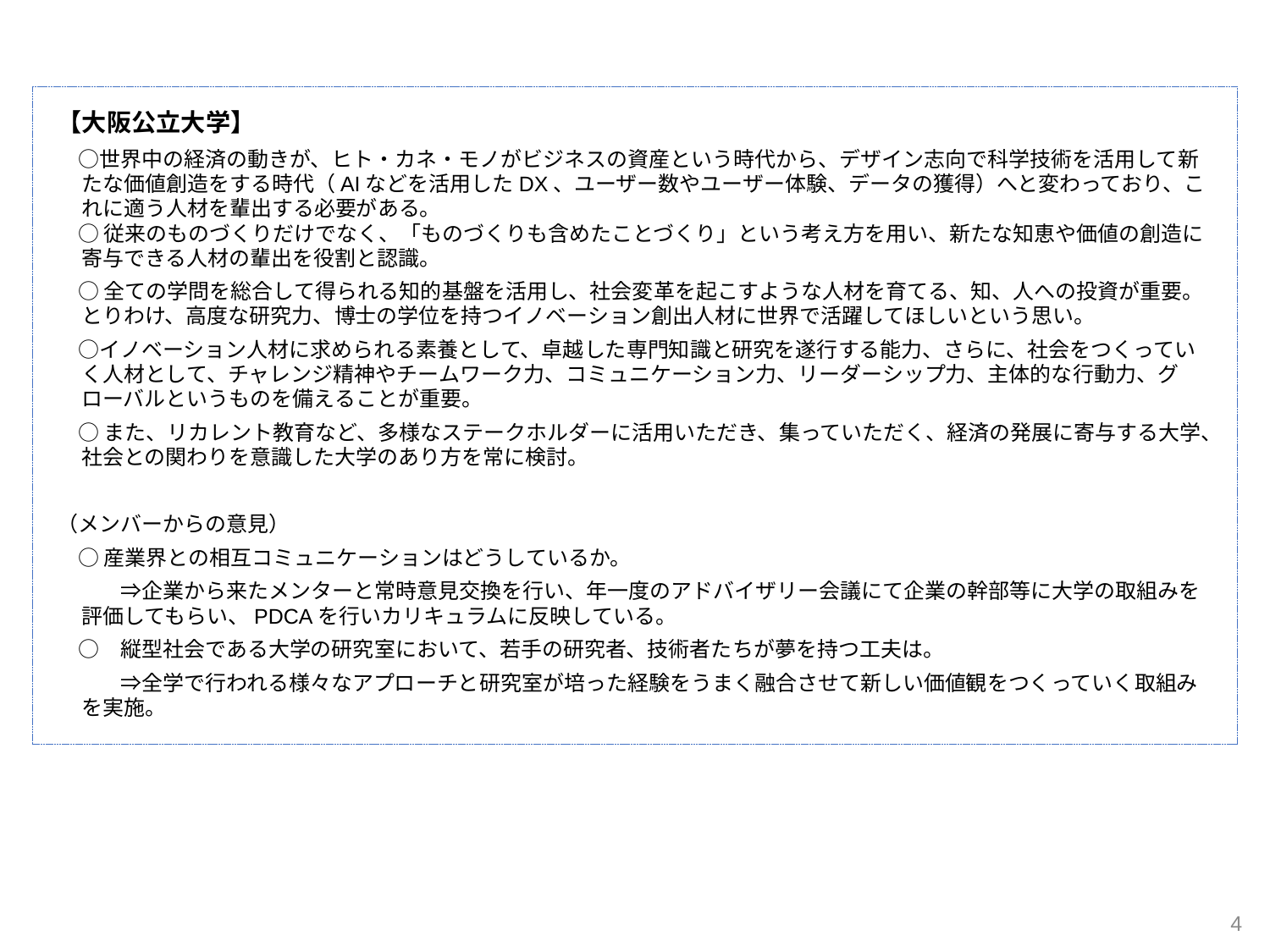

【大阪公立大学】
　○世界中の経済の動きが、ヒト・カネ・モノがビジネスの資産という時代から、デザイン志向で科学技術を活用して新たな価値創造をする時代（AIなどを活用したDX、ユーザー数やユーザー体験、データの獲得）へと変わっており、これに適う人材を輩出する必要がある。
　○ 従来のものづくりだけでなく、「ものづくりも含めたことづくり」という考え方を用い、新たな知恵や価値の創造に寄与できる人材の輩出を役割と認識。
　○ 全ての学問を総合して得られる知的基盤を活用し、社会変革を起こすような人材を育てる、知、人への投資が重要。とりわけ、高度な研究力、博士の学位を持つイノベーション創出人材に世界で活躍してほしいという思い。
　○イノベーション人材に求められる素養として、卓越した専門知識と研究を遂行する能力、さらに、社会をつくっていく人材として、チャレンジ精神やチームワーク力、コミュニケーション力、リーダーシップ力、主体的な行動力、グローバルというものを備えることが重要。
　○ また、リカレント教育など、多様なステークホルダーに活用いただき、集っていただく、経済の発展に寄与する大学、社会との関わりを意識した大学のあり方を常に検討。

（メンバーからの意見）
　○ 産業界との相互コミュニケーションはどうしているか。
　　　⇒企業から来たメンターと常時意見交換を行い、年一度のアドバイザリー会議にて企業の幹部等に大学の取組みを評価してもらい、PDCAを行いカリキュラムに反映している。
　○　縦型社会である大学の研究室において、若手の研究者、技術者たちが夢を持つ工夫は。
　　　⇒全学で行われる様々なアプローチと研究室が培った経験をうまく融合させて新しい価値観をつくっていく取組みを実施。
4